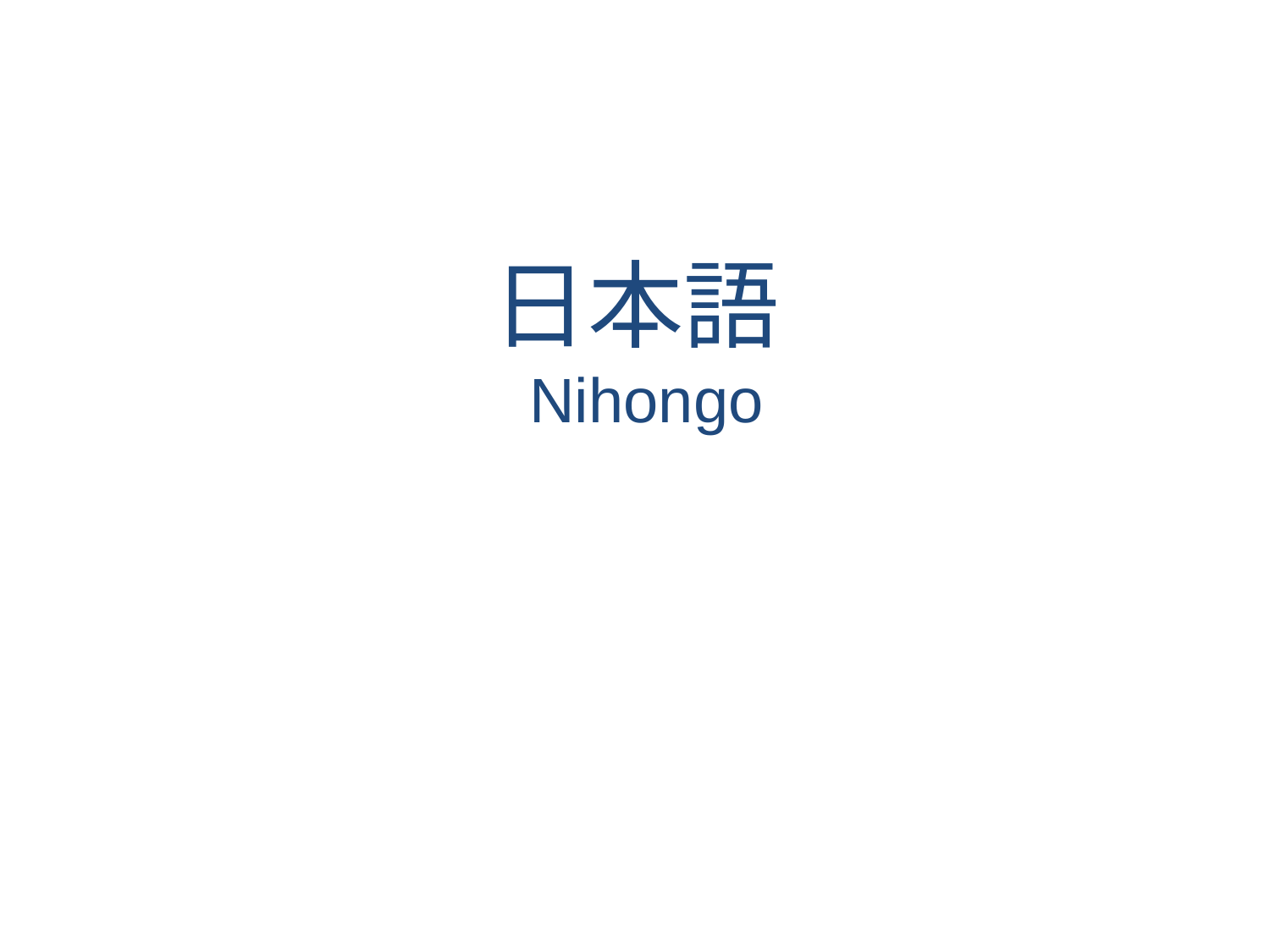

# 日本語 Nihongo 日 Ni: Sole 本 Hon: Origine 語 Go: Linguaggio Nihongo, La lingua giapponese